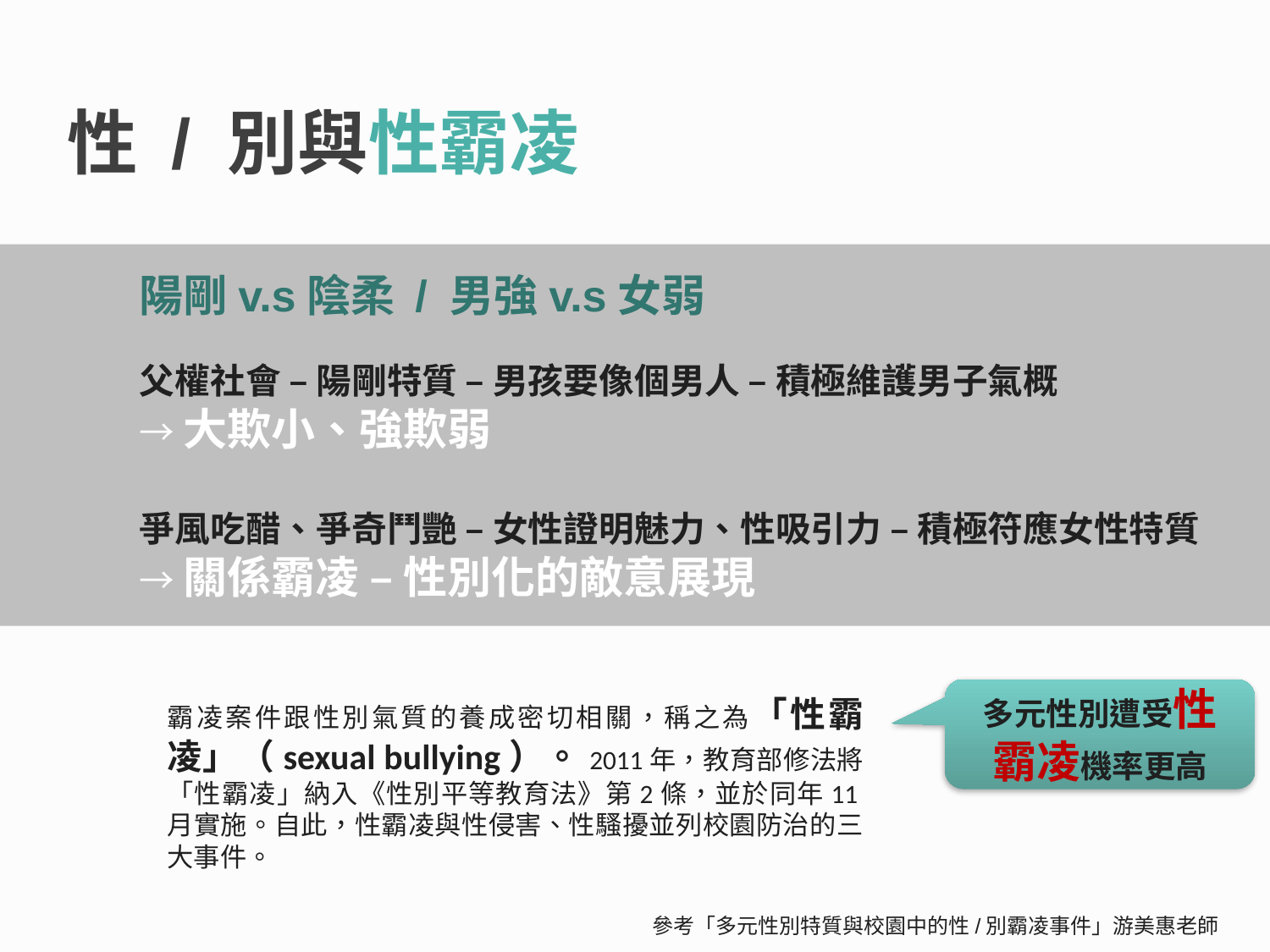

# 性 / 別與性霸凌
	陽剛v.s陰柔 / 男強v.s女弱

	父權社會 – 陽剛特質 – 男孩要像個男人 – 積極維護男子氣概
	→大欺小、強欺弱

	爭風吃醋、爭奇鬥艷 – 女性證明魅力、性吸引力 – 積極符應女性特質
 	→關係霸凌 – 性別化的敵意展現
多元性別遭受性霸凌機率更高
霸凌案件跟性別氣質的養成密切相關，稱之為「性霸凌」（sexual bullying）。2011年，教育部修法將「性霸凌」納入《性別平等教育法》第2條，並於同年11月實施。自此，性霸凌與性侵害、性騷擾並列校園防治的三大事件。
參考「多元性別特質與校園中的性/別霸凌事件」游美惠老師